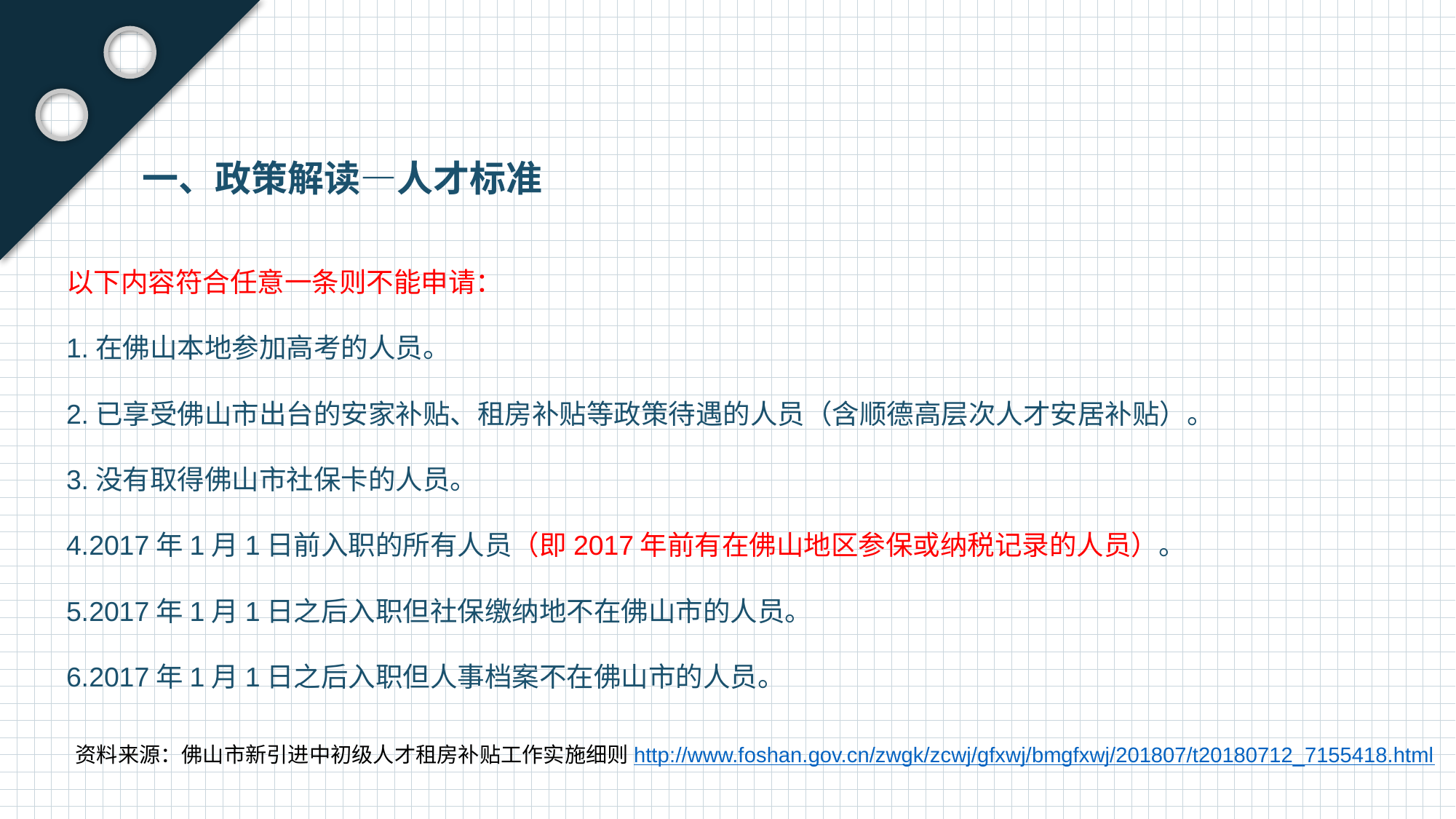

一、政策解读—人才标准
以下内容符合任意一条则不能申请：
1.在佛山本地参加高考的人员。
2.已享受佛山市出台的安家补贴、租房补贴等政策待遇的人员（含顺德高层次人才安居补贴）。
3.没有取得佛山市社保卡的人员。
4.2017年1月1日前入职的所有人员（即2017年前有在佛山地区参保或纳税记录的人员）。
5.2017年1月1日之后入职但社保缴纳地不在佛山市的人员。
6.2017年1月1日之后入职但人事档案不在佛山市的人员。
资料来源：佛山市新引进中初级人才租房补贴工作实施细则http://www.foshan.gov.cn/zwgk/zcwj/gfxwj/bmgfxwj/201807/t20180712_7155418.html